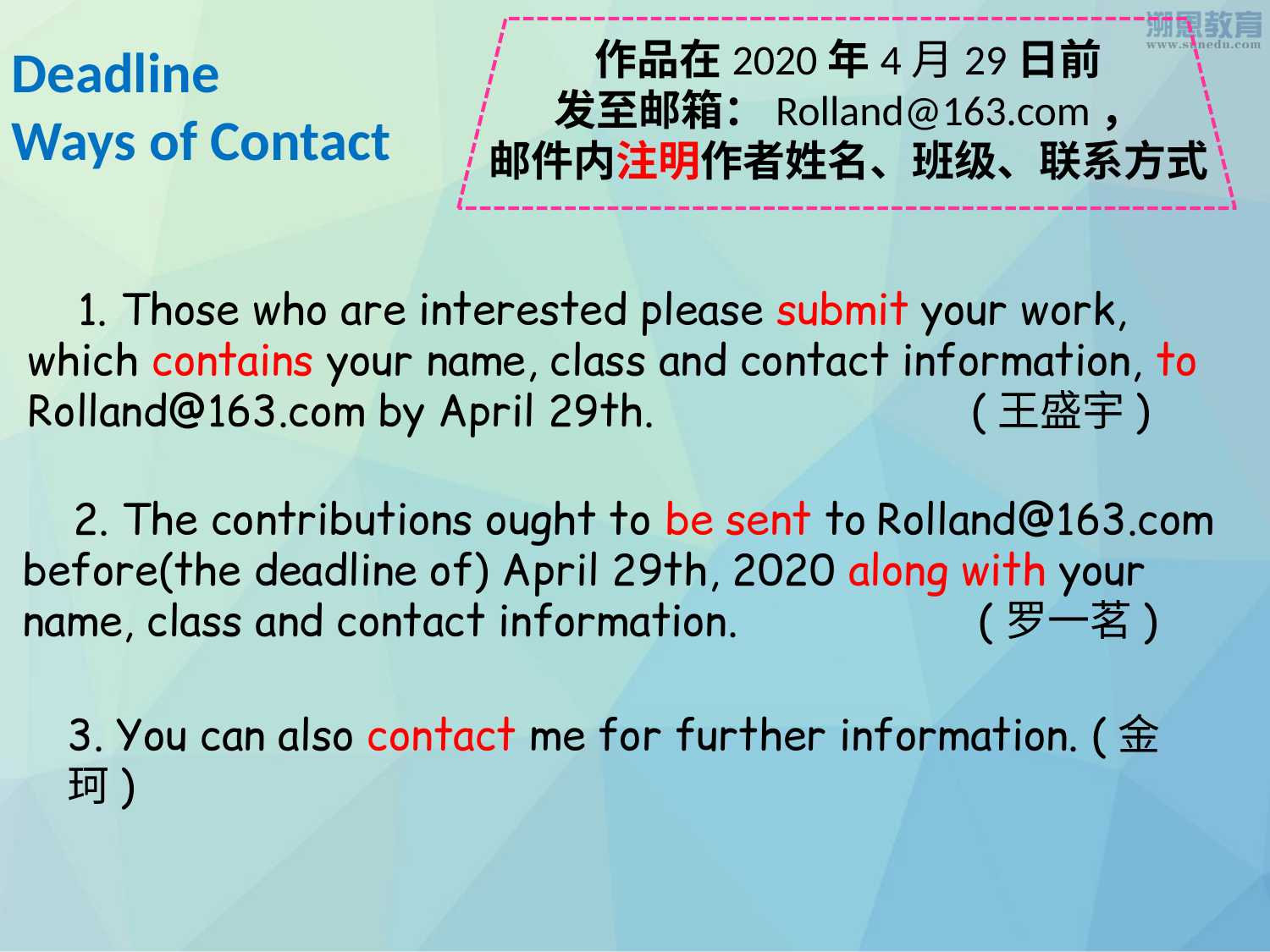

作品在2020年4月29日前
发至邮箱：Rolland@163.com，
邮件内注明作者姓名、班级、联系方式
Deadline
Ways of Contact
    1. Those who are interested please submit your work, which contains your name, class and contact information, to Rolland@163.com by April 29th.                         (王盛宇)
       2. The contributions ought to be sent to Rolland@163.com before(the deadline of) April 29th, 2020 along with your name, class and contact information.                   (罗一茗)
3. You can also contact me for further information. (金珂)